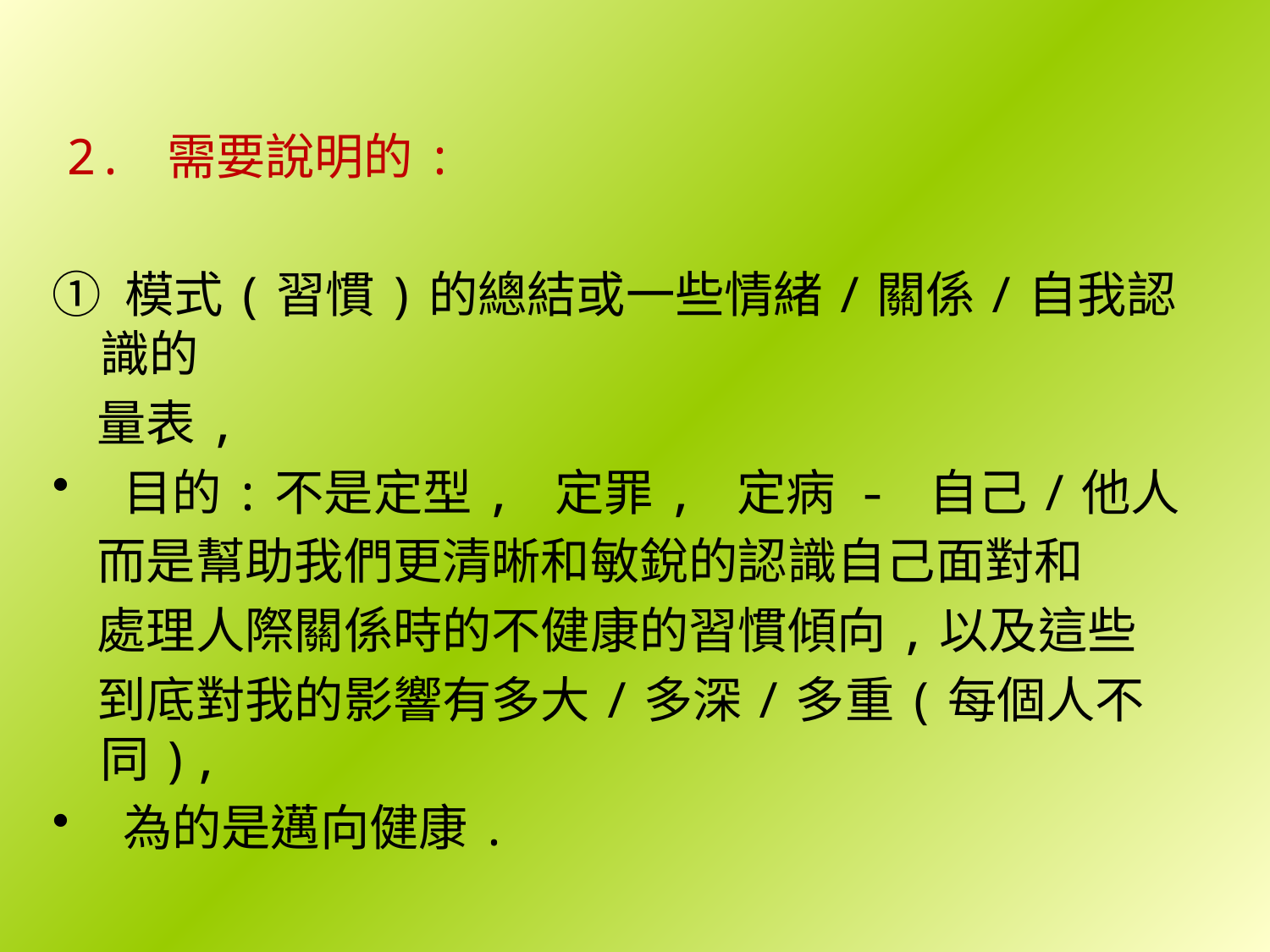

2. 需要說明的:

① 模式(習慣)的總結或一些情緒/關係/自我認識的
   量表,
 目的:不是定型, 定罪, 定病 - 自己/他人
   而是幫助我們更清晰和敏銳的認識自己面對和
   處理人際關係時的不健康的習慣傾向,以及這些
   到底對我的影響有多大/多深/多重(每個人不同),
 為的是邁向健康.